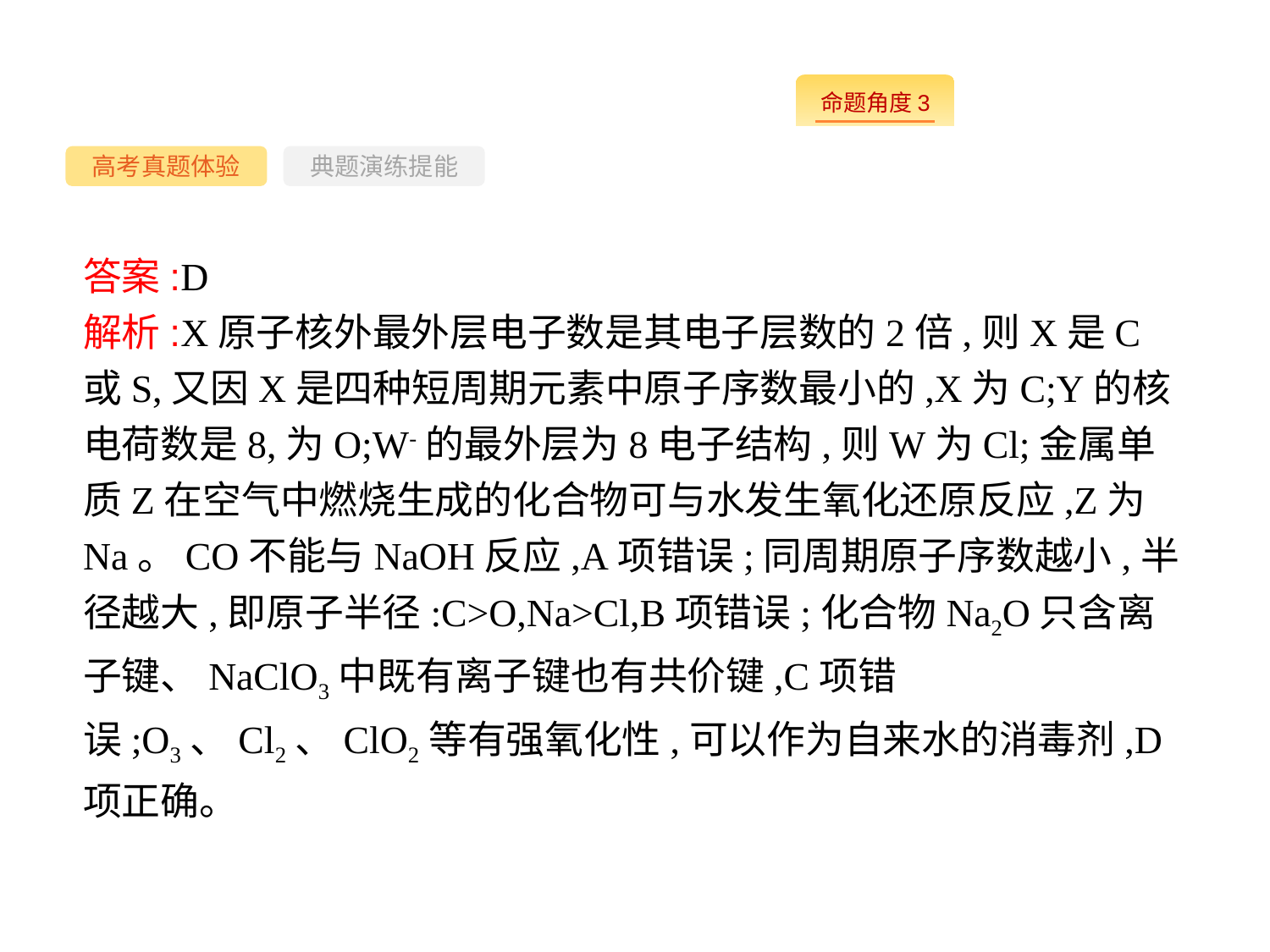

-86-
高考真题体验
典题演练提能
答案:D
解析:X原子核外最外层电子数是其电子层数的2倍,则X是C或S,又因X是四种短周期元素中原子序数最小的,X为C;Y的核电荷数是8,为O;W-的最外层为8电子结构,则W为Cl;金属单质Z在空气中燃烧生成的化合物可与水发生氧化还原反应,Z为Na。CO不能与NaOH反应,A项错误;同周期原子序数越小,半径越大,即原子半径:C>O,Na>Cl,B项错误;化合物Na2O只含离子键、NaClO3中既有离子键也有共价键,C项错误;O3、Cl2、ClO2等有强氧化性,可以作为自来水的消毒剂,D项正确。